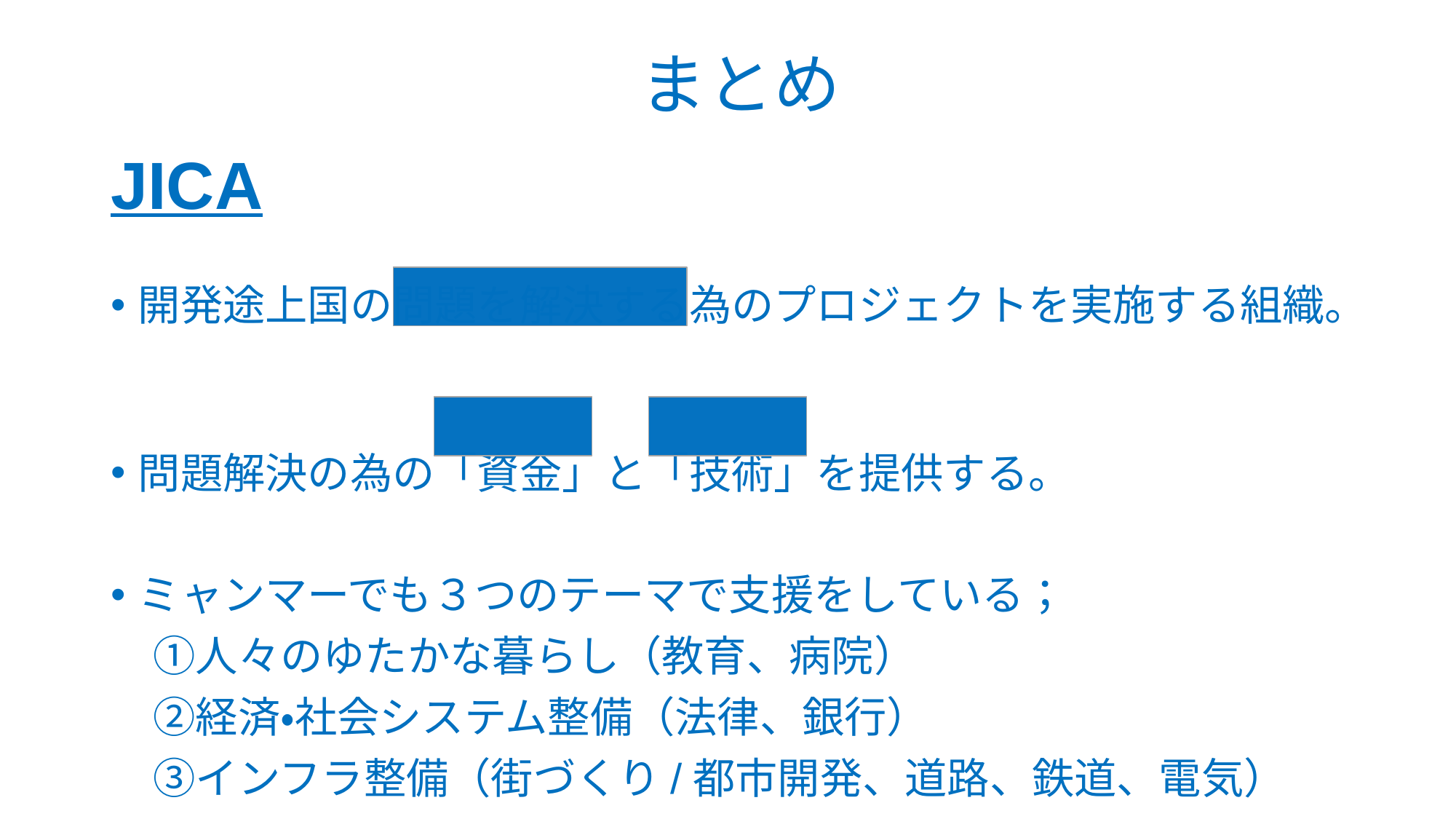

まとめ
# JICA

開発途上国の問題を解決する為のプロジェクトを実施する組織。

問題解決の為の「資金」と「技術」を提供する。

ミャンマーでも３つのテーマで支援をしている；
　①人々のゆたかな暮らし（教育、病院）
　②経済・社会システム整備（法律、銀行）
　③インフラ整備（街づくり/都市開発、道路、鉄道、電気）